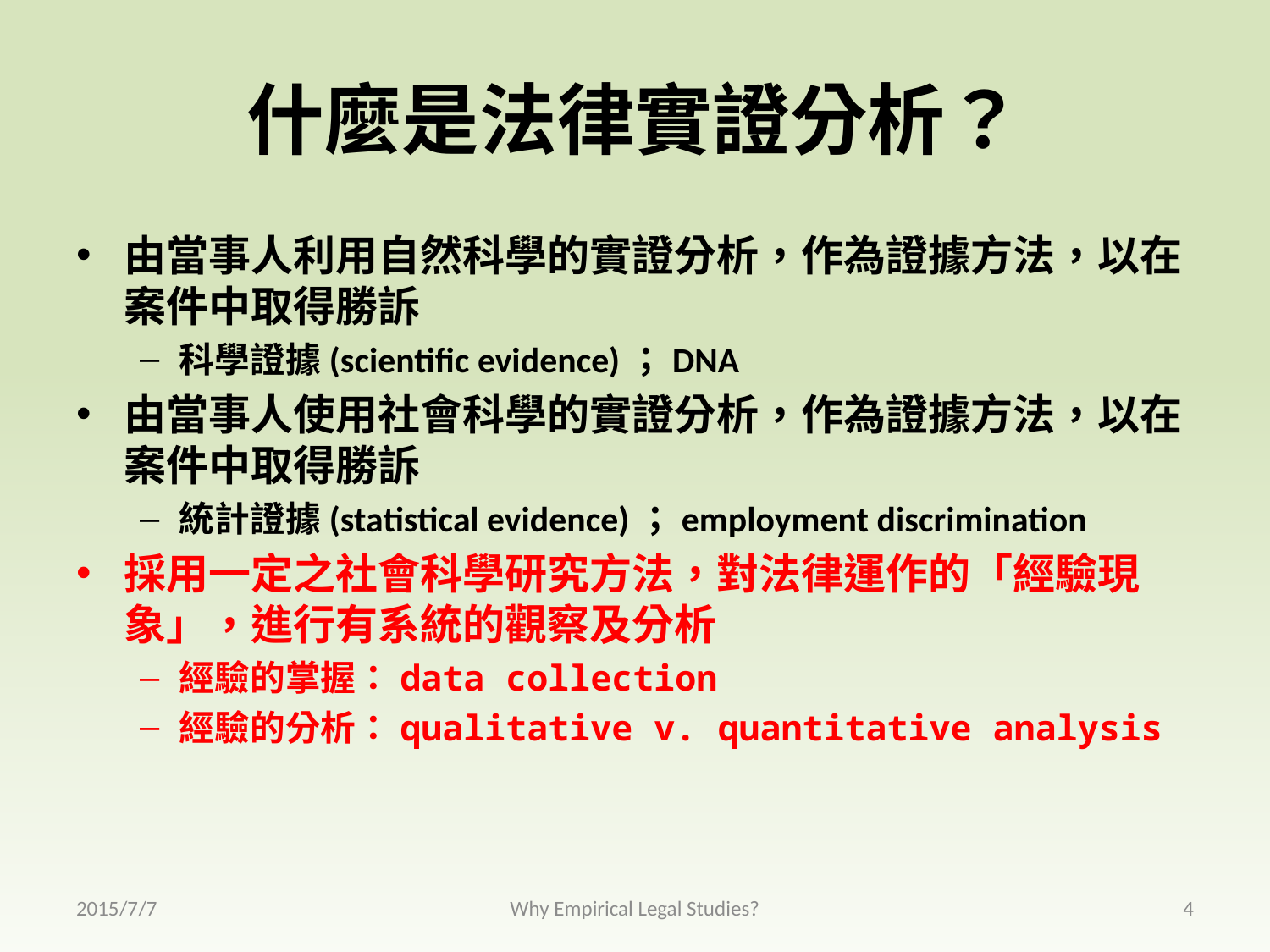

# 什麼是法律實證分析？
由當事人利用自然科學的實證分析，作為證據方法，以在案件中取得勝訴
科學證據(scientific evidence)；DNA
由當事人使用社會科學的實證分析，作為證據方法，以在案件中取得勝訴
統計證據(statistical evidence)；employment discrimination
採用一定之社會科學研究方法，對法律運作的「經驗現象」，進行有系統的觀察及分析
經驗的掌握：data collection
經驗的分析：qualitative v. quantitative analysis
2015/7/7
Why Empirical Legal Studies?
4